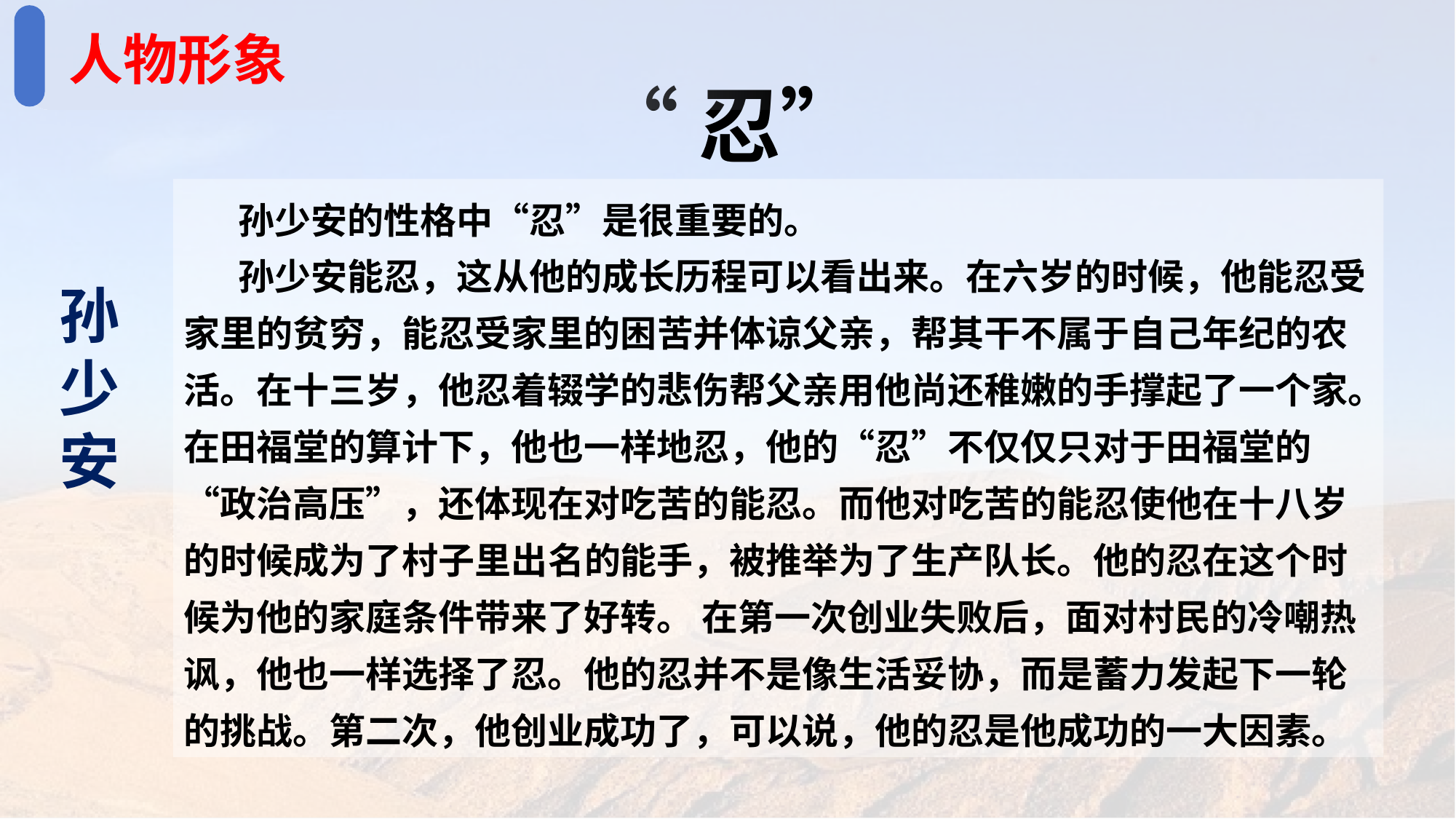

人物形象
“忍”
孙少安的性格中“忍”是很重要的。
孙少安能忍，这从他的成长历程可以看出来。在六岁的时候，他能忍受家里的贫穷，能忍受家里的困苦并体谅父亲，帮其干不属于自己年纪的农活。在十三岁，他忍着辍学的悲伤帮父亲用他尚还稚嫩的手撑起了一个家。在田福堂的算计下，他也一样地忍，他的“忍”不仅仅只对于田福堂的“政治高压”，还体现在对吃苦的能忍。而他对吃苦的能忍使他在十八岁的时候成为了村子里出名的能手，被推举为了生产队长。他的忍在这个时候为他的家庭条件带来了好转。 在第一次创业失败后，面对村民的冷嘲热讽，他也一样选择了忍。他的忍并不是像生活妥协，而是蓄力发起下一轮的挑战。第二次，他创业成功了，可以说，他的忍是他成功的一大因素。
孙少安